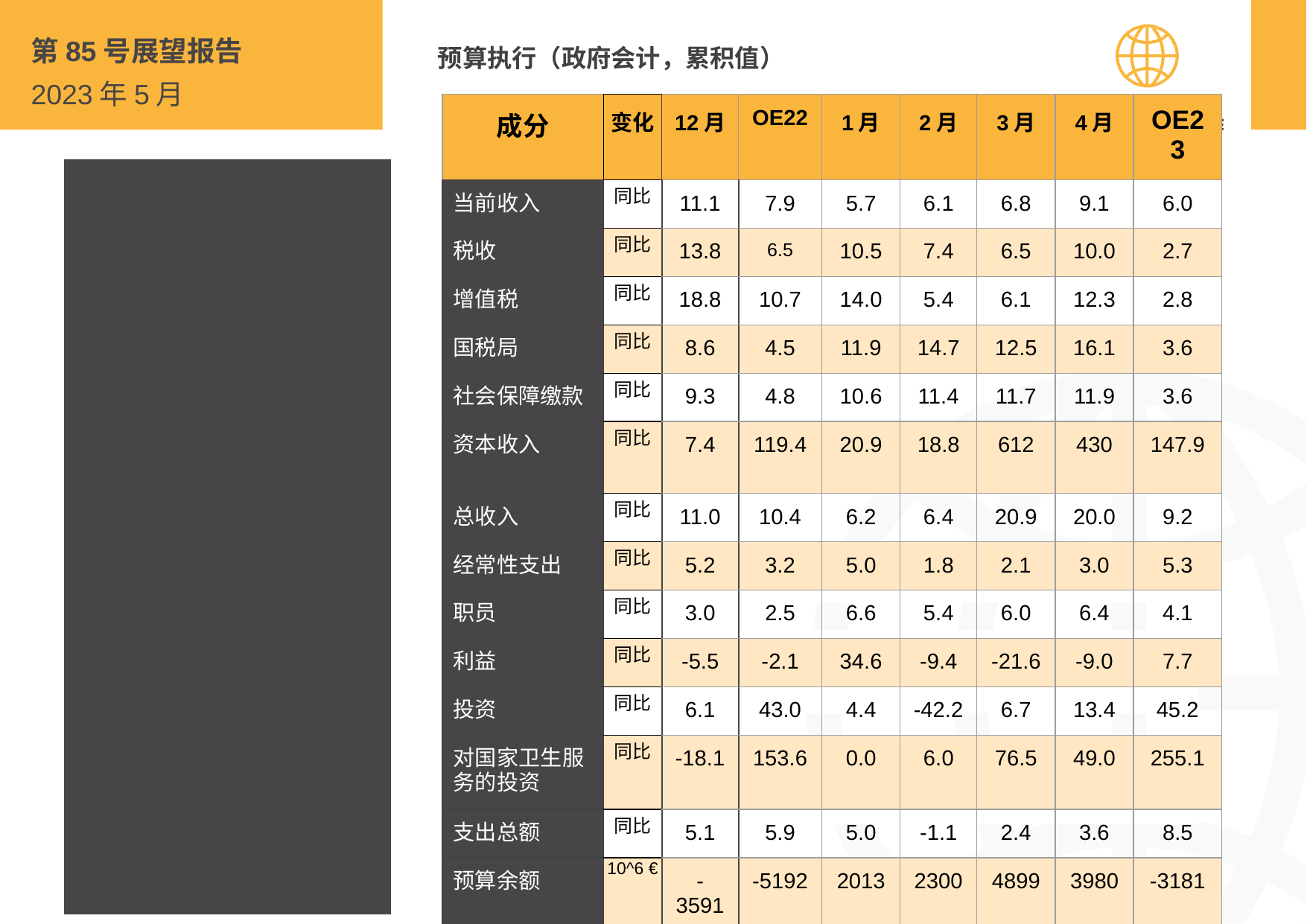

第85号展望报告
2023年5月
预算执行（政府会计，累积值）
| 成分 | 变化 | 12月 | OE22 | 1月 | 2月 | 3月 | 4月 | OE23 |
| --- | --- | --- | --- | --- | --- | --- | --- | --- |
| 当前收入 | 同比 | 11.1 | 7.9 | 5.7 | 6.1 | 6.8 | 9.1 | 6.0 |
| 税收 | 同比 | 13.8 | 6.5 | 10.5 | 7.4 | 6.5 | 10.0 | 2.7 |
| 增值税 | 同比 | 18.8 | 10.7 | 14.0 | 5.4 | 6.1 | 12.3 | 2.8 |
| 国税局 | 同比 | 8.6 | 4.5 | 11.9 | 14.7 | 12.5 | 16.1 | 3.6 |
| 社会保障缴款 | 同比 | 9.3 | 4.8 | 10.6 | 11.4 | 11.7 | 11.9 | 3.6 |
| 资本收入 | 同比 | 7.4 | 119.4 | 20.9 | 18.8 | 612 | 430 | 147.9 |
| 总收入 | 同比 | 11.0 | 10.4 | 6.2 | 6.4 | 20.9 | 20.0 | 9.2 |
| 经常性支出 | 同比 | 5.2 | 3.2 | 5.0 | 1.8 | 2.1 | 3.0 | 5.3 |
| 职员 | 同比 | 3.0 | 2.5 | 6.6 | 5.4 | 6.0 | 6.4 | 4.1 |
| 利益 | 同比 | -5.5 | -2.1 | 34.6 | -9.4 | -21.6 | -9.0 | 7.7 |
| 投资 | 同比 | 6.1 | 43.0 | 4.4 | -42.2 | 6.7 | 13.4 | 45.2 |
| 对国家卫生服务的投资 | 同比 | -18.1 | 153.6 | 0.0 | 6.0 | 76.5 | 49.0 | 255.1 |
| 支出总额 | 同比 | 5.1 | 5.9 | 5.0 | -1.1 | 2.4 | 3.6 | 8.5 |
| 预算余额 | 10^6 € | -3591 | -5192 | 2013 | 2300 | 4899 | 3980 | -3181 |
   竞争力论坛